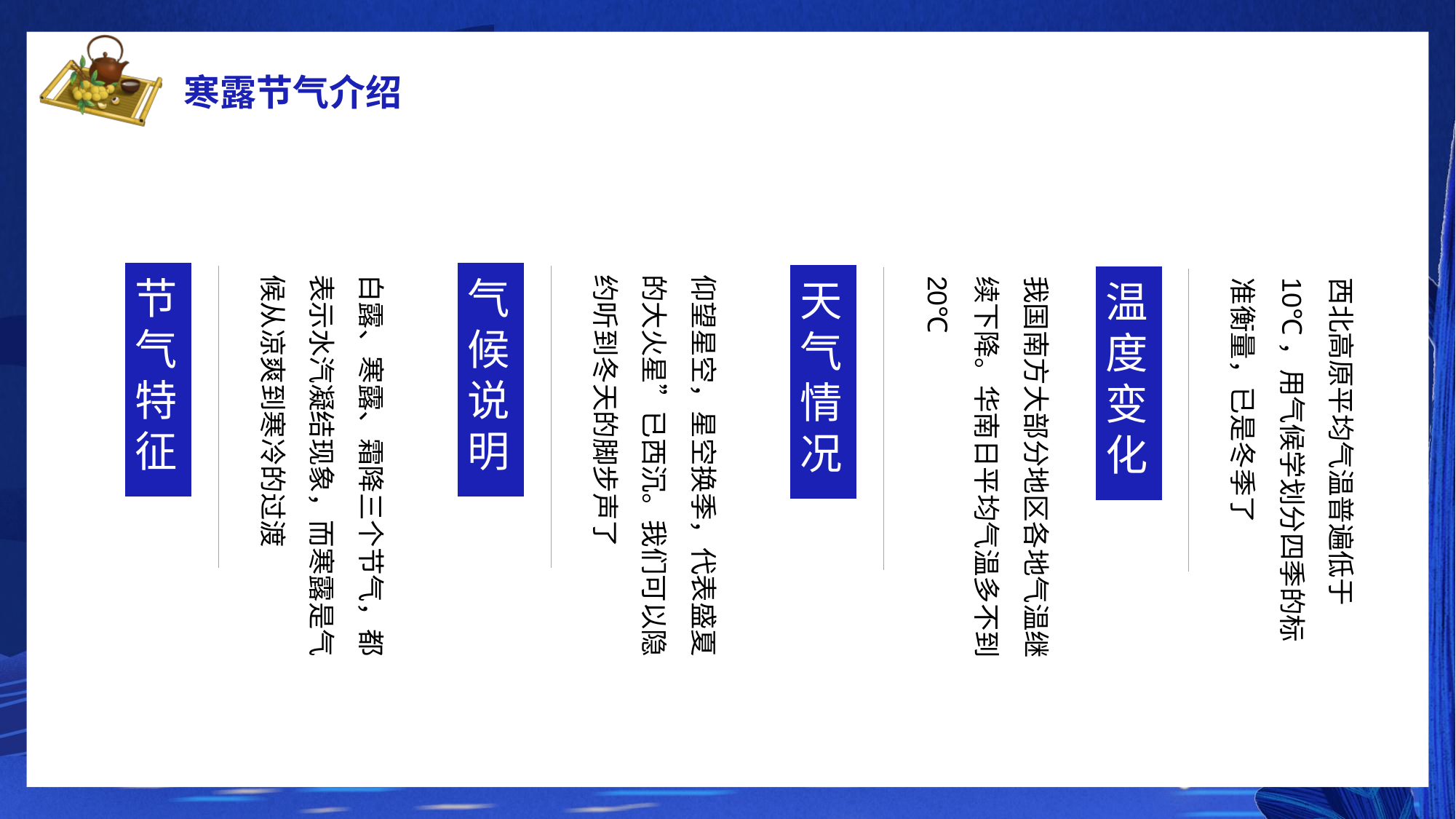

寒露节气介绍

节气特征
白露、寒露、霜降三个节气，都表示水汽凝结现象，而寒露是气候从凉爽到寒冷的过渡

气候说明
仰望星空，星空换季，代表盛夏的大火星”已西沉。我们可以隐约听到冬天的脚步声了

天气情况
我国南方大部分地区各地气温继续下降。华南日平均气温多不到20℃

温度变化
西北高原平均气温普遍低于10℃，用气候学划分四季的标准衡量，已是冬季了